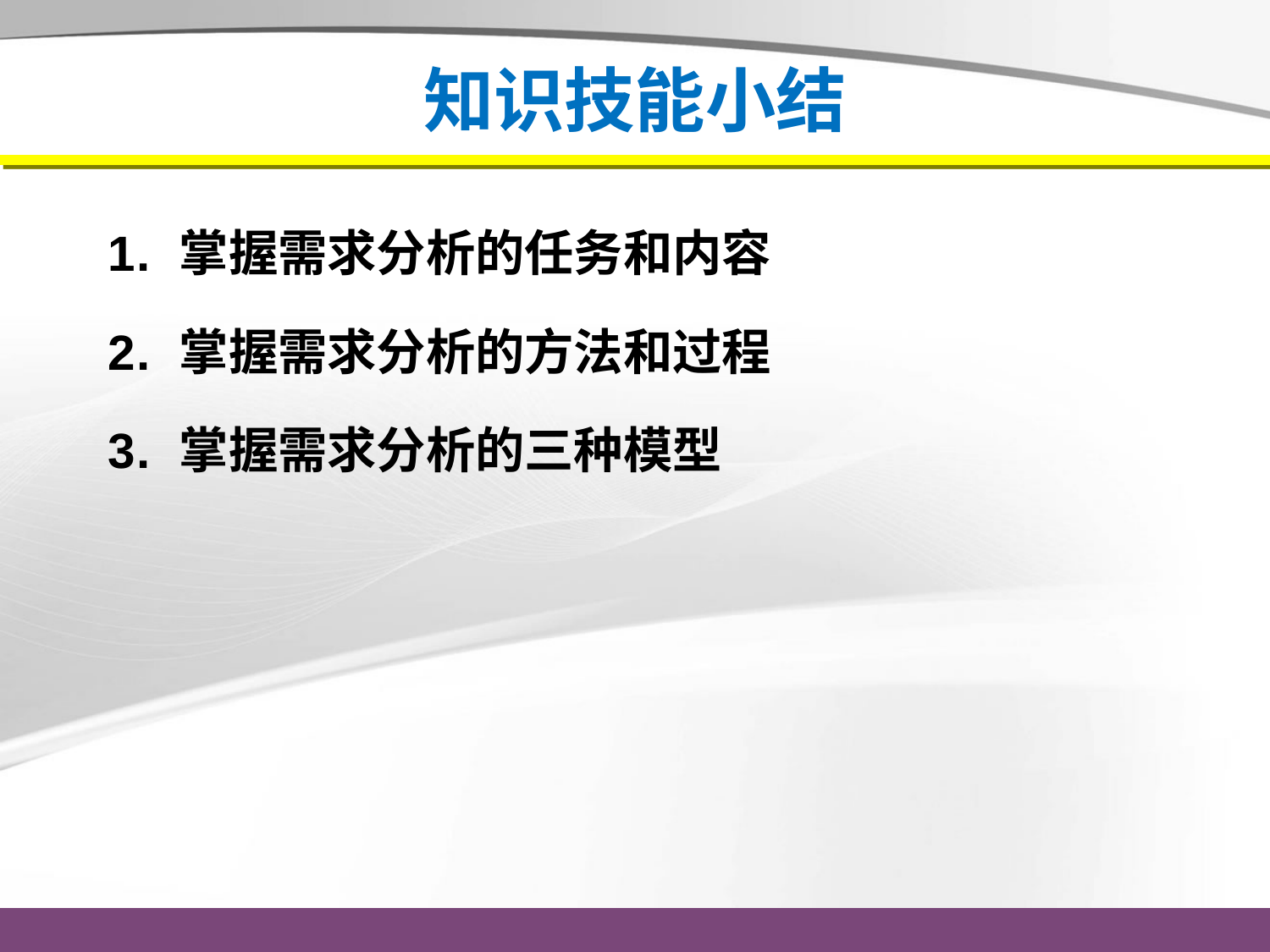

# 知识技能小结
掌握需求分析的任务和内容
掌握需求分析的方法和过程
掌握需求分析的三种模型